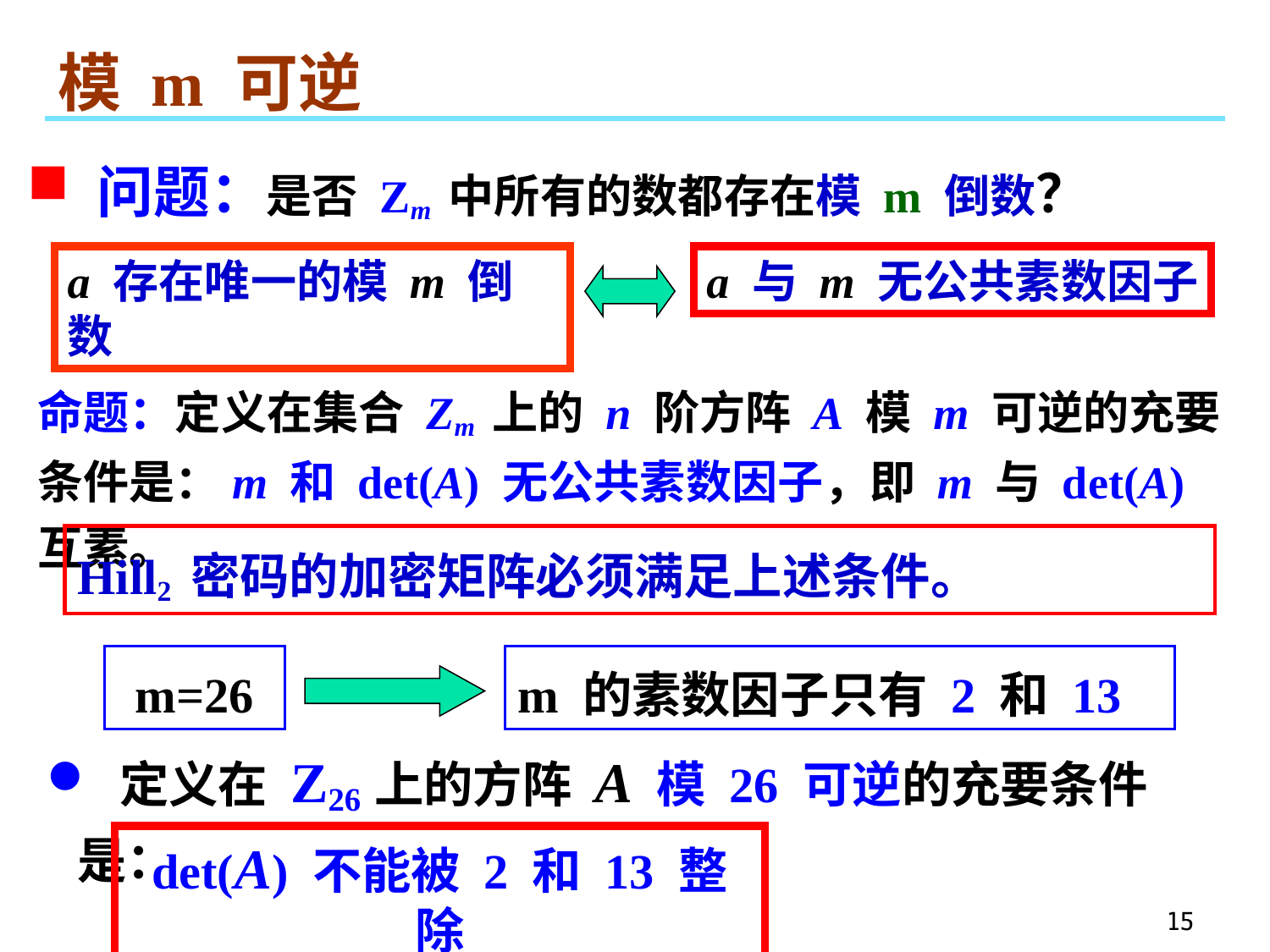

# 模 m 可逆
 问题：是否 Zm 中所有的数都存在模 m 倒数？
a 存在唯一的模 m 倒数
a 与 m 无公共素数因子

命题：定义在集合 Zm 上的 n 阶方阵 A 模 m 可逆的充要条件是：m 和 det(A) 无公共素数因子，即 m 与 det(A) 互素。
Hill2 密码的加密矩阵必须满足上述条件。
m=26
m 的素数因子只有 2 和 13

 定义在 Z26上的方阵 A 模 26 可逆的充要条件是：
det(A) 不能被 2 和 13 整除
15